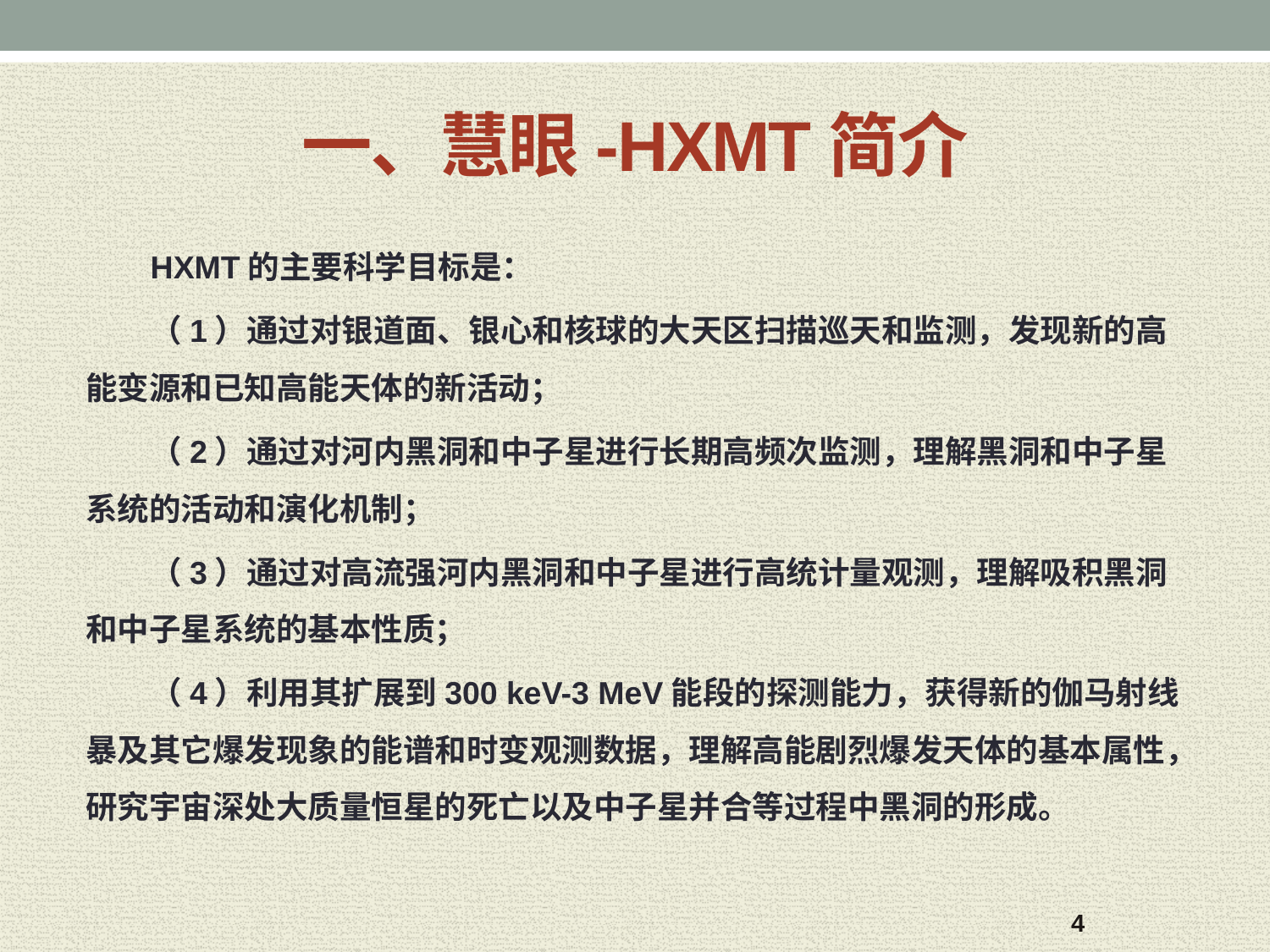

# 一、慧眼-HXMT简介
HXMT的主要科学目标是：
（1）通过对银道面、银心和核球的大天区扫描巡天和监测，发现新的高能变源和已知高能天体的新活动；
（2）通过对河内黑洞和中子星进行长期高频次监测，理解黑洞和中子星系统的活动和演化机制；
（3）通过对高流强河内黑洞和中子星进行高统计量观测，理解吸积黑洞和中子星系统的基本性质；
（4）利用其扩展到300 keV-3 MeV能段的探测能力，获得新的伽马射线暴及其它爆发现象的能谱和时变观测数据，理解高能剧烈爆发天体的基本属性，研究宇宙深处大质量恒星的死亡以及中子星并合等过程中黑洞的形成。
4